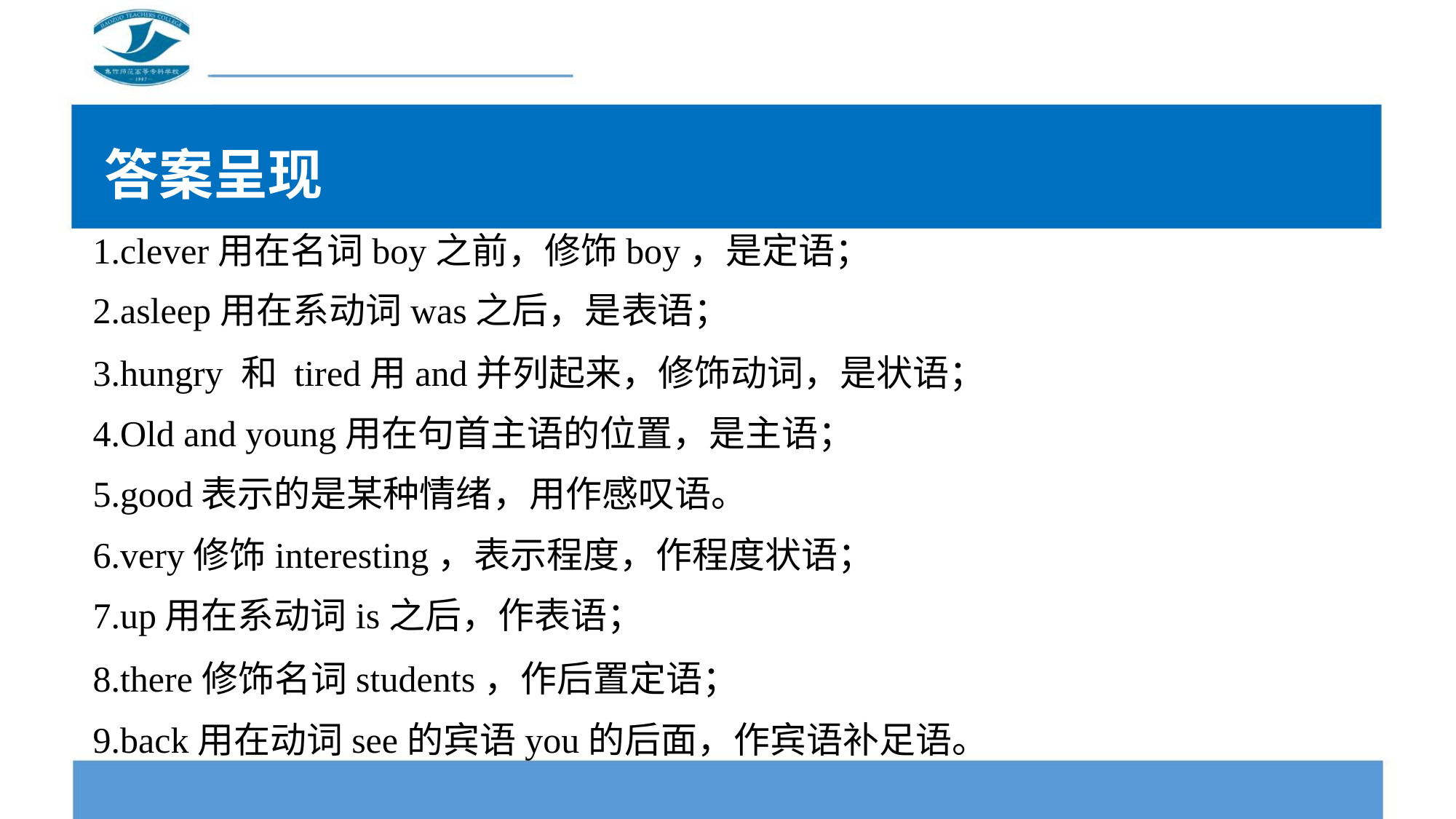

答案呈现
1.clever用在名词boy之前，修饰boy，是定语；
2.asleep用在系动词was之后，是表语；
3.hungry 和 tired用and并列起来，修饰动词，是状语；
4.Old and young用在句首主语的位置，是主语；
5.good表示的是某种情绪，用作感叹语。
6.very修饰interesting，表示程度，作程度状语；
7.up用在系动词is之后，作表语；
8.there修饰名词students，作后置定语；
9.back用在动词see的宾语you的后面，作宾语补足语。